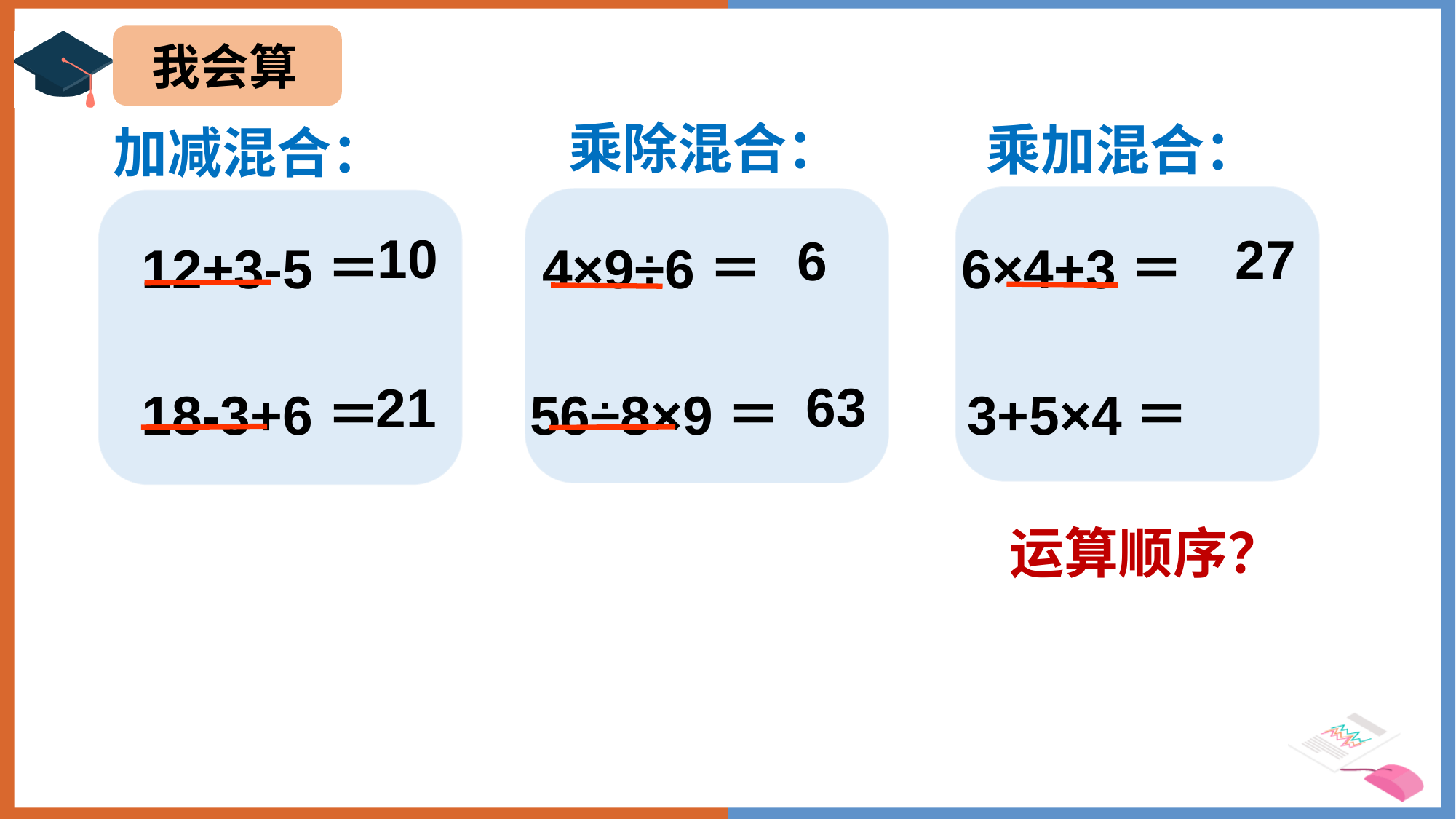

我会算
乘除混合：
乘加混合：
加减混合：
12+3-5＝            4×9÷6＝               6×4+3＝
18-3+6＝           56÷8×9＝              3+5×4＝

10
27
6
63
21
运算顺序？